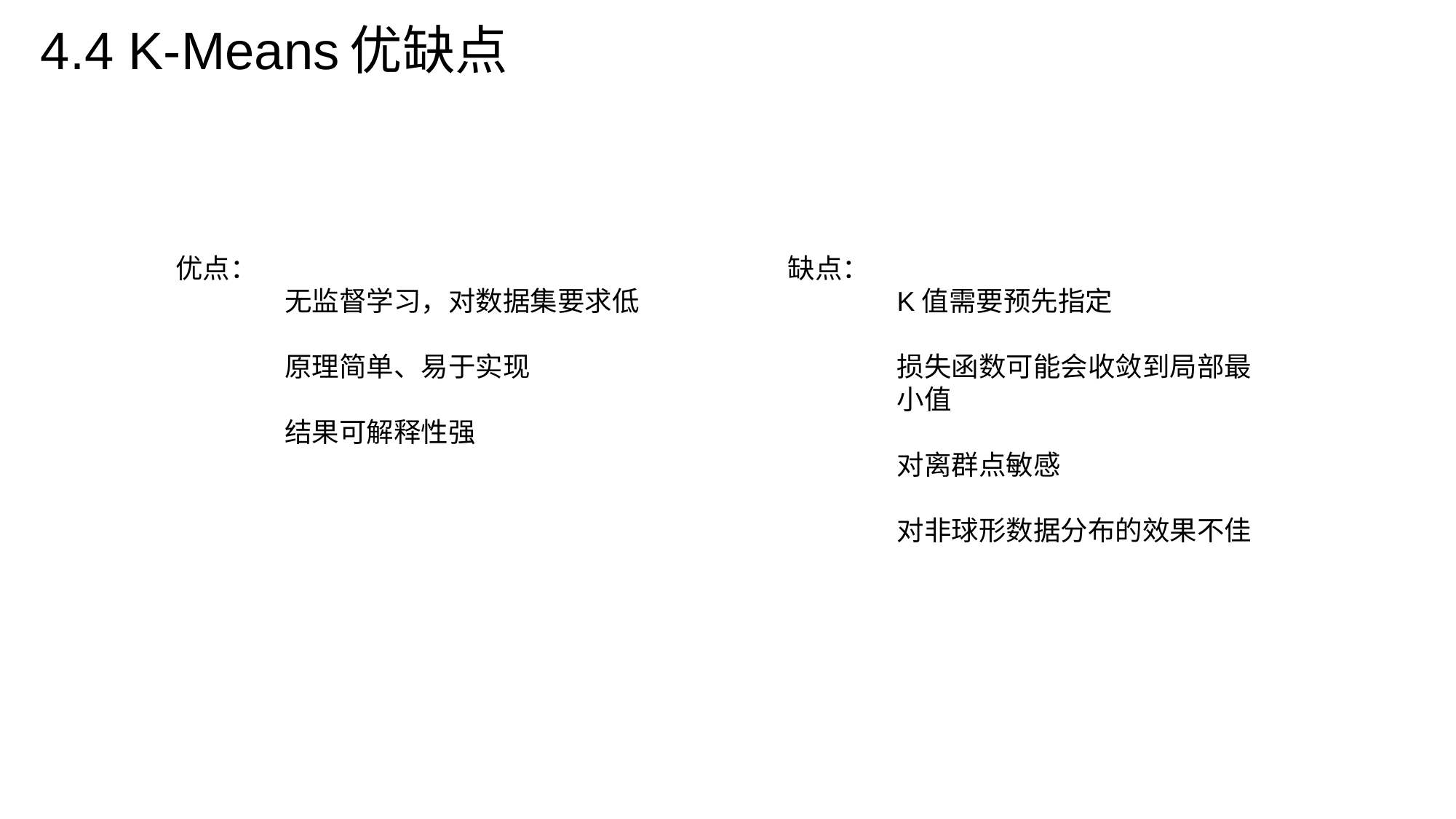

# 4.4 K-Means优缺点
优点：
	无监督学习，对数据集要求低

	原理简单、易于实现

	结果可解释性强
缺点：
	K值需要预先指定

	损失函数可能会收敛到局部最	小值

	对离群点敏感

	对非球形数据分布的效果不佳